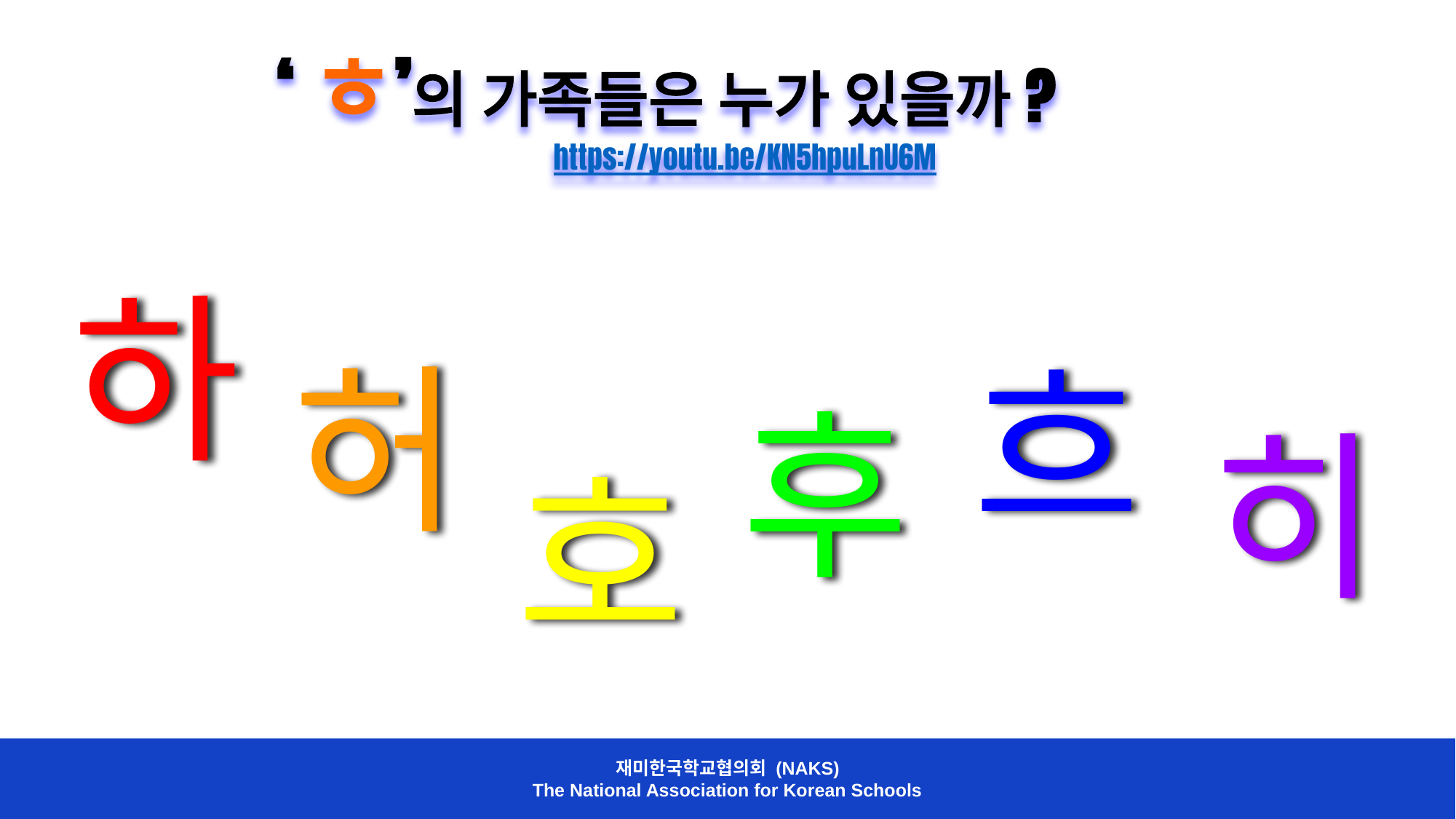

‘ㅎ’의 가족들은 누가 있을까?
                                       https://youtu.be/KN5hpuLnU6M

하
허
흐
후
히
호
재미한국학교협의회 (NAKS)
The National Association for Korean Schools